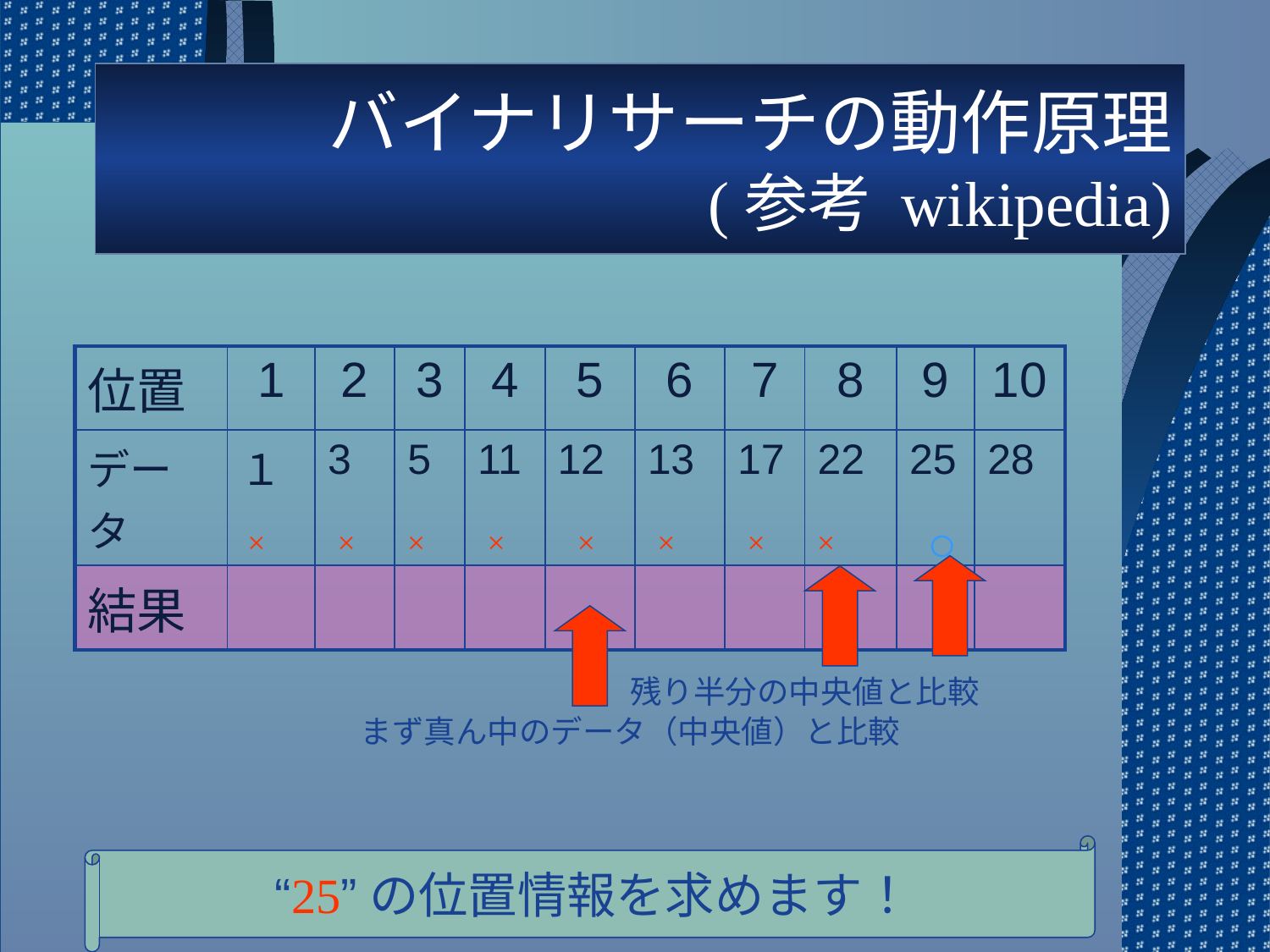

# バイナリサーチの動作原理 (参考 wikipedia)
| 位置 | 1 | 2 | 3 | 4 | 5 | 6 | 7 | 8 | 9 | 10 |
| --- | --- | --- | --- | --- | --- | --- | --- | --- | --- | --- |
| データ | １ | 3 | 5 | 11 | 12 | 13 | 17 | 22 | 25 | 28 |
| 結果 |  |  |  |  |  |  |  |  |  |  |
○
×
×
×
×
×
×
×
×

残り半分の中央値と比較

まず真ん中のデータ（中央値）と比較
“25”の位置情報を求めます！